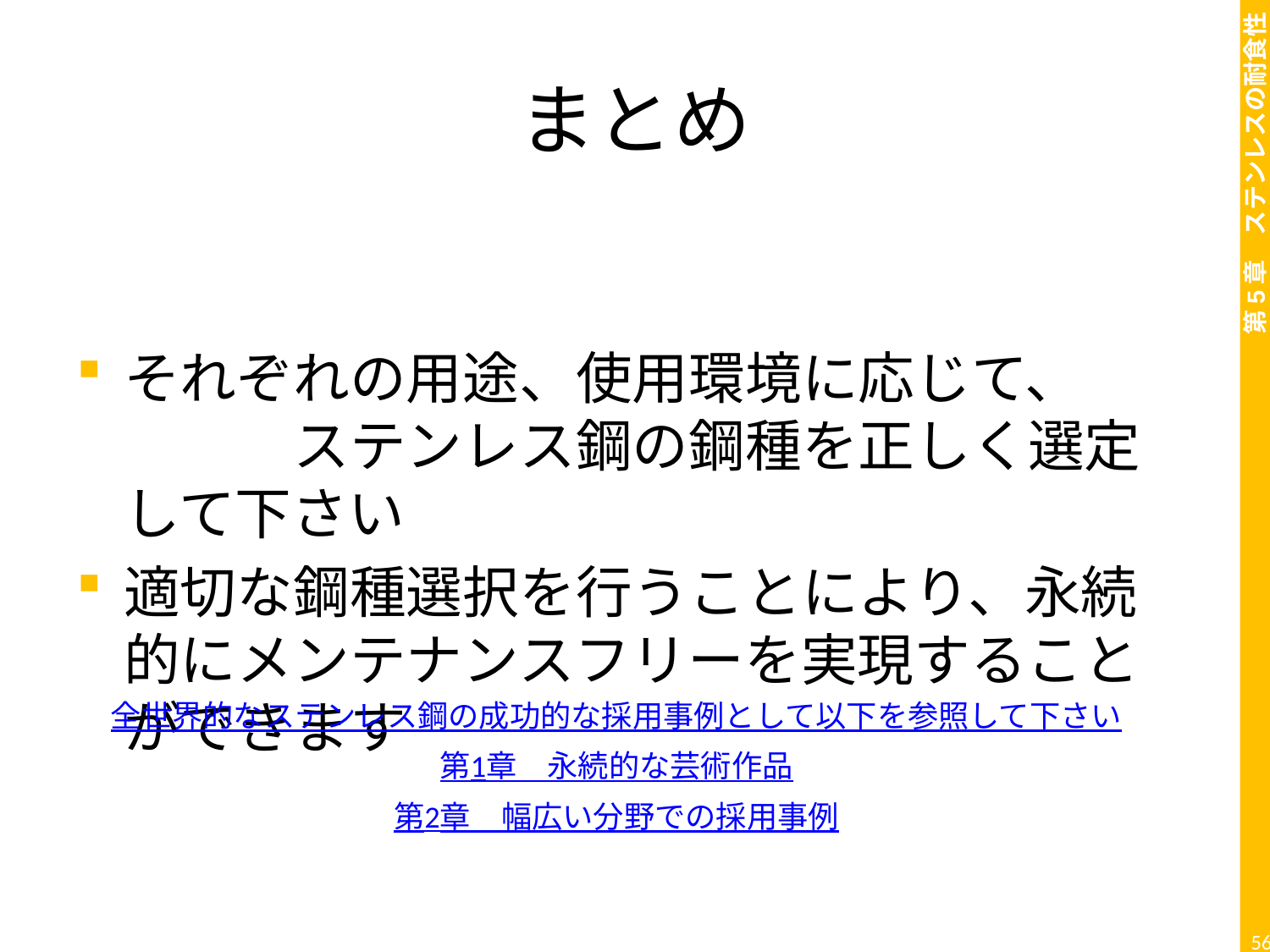

# まとめ
それぞれの用途、使用環境に応じて、　　　　ステンレス鋼の鋼種を正しく選定して下さい
適切な鋼種選択を行うことにより、永続的にメンテナンスフリーを実現することができます
全世界的なステンレス鋼の成功的な採用事例として以下を参照して下さい
第1章　永続的な芸術作品
第2章　幅広い分野での採用事例
56